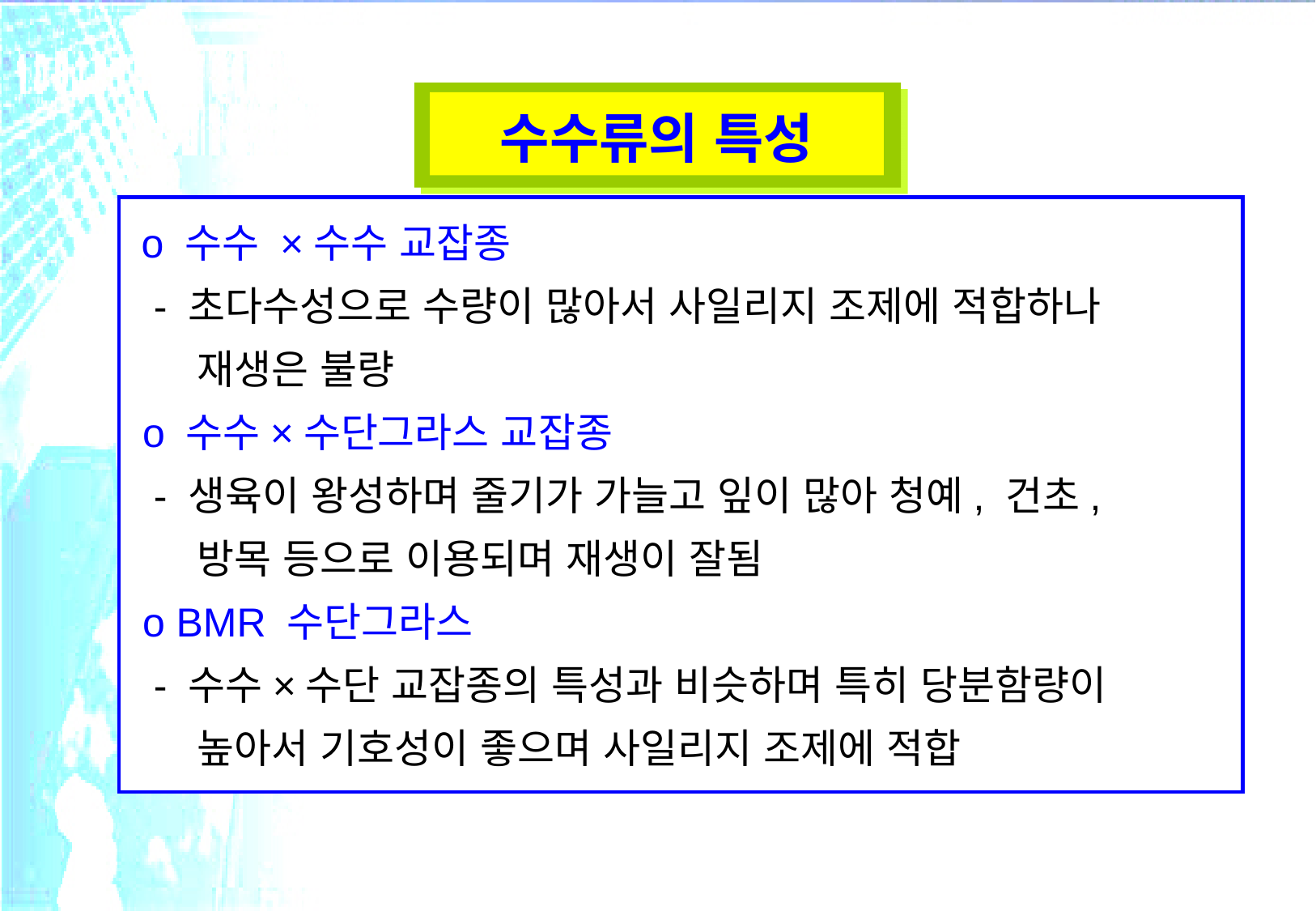

수수류의 특성
 o 수수 ×수수 교잡종
  - 초다수성으로 수량이 많아서 사일리지 조제에 적합하나
     재생은 불량
 o 수수×수단그라스 교잡종
  - 생육이 왕성하며 줄기가 가늘고 잎이 많아 청예, 건초,
     방목 등으로 이용되며 재생이 잘됨
 o BMR 수단그라스
  - 수수×수단 교잡종의 특성과 비슷하며 특히 당분함량이
     높아서 기호성이 좋으며 사일리지 조제에 적합